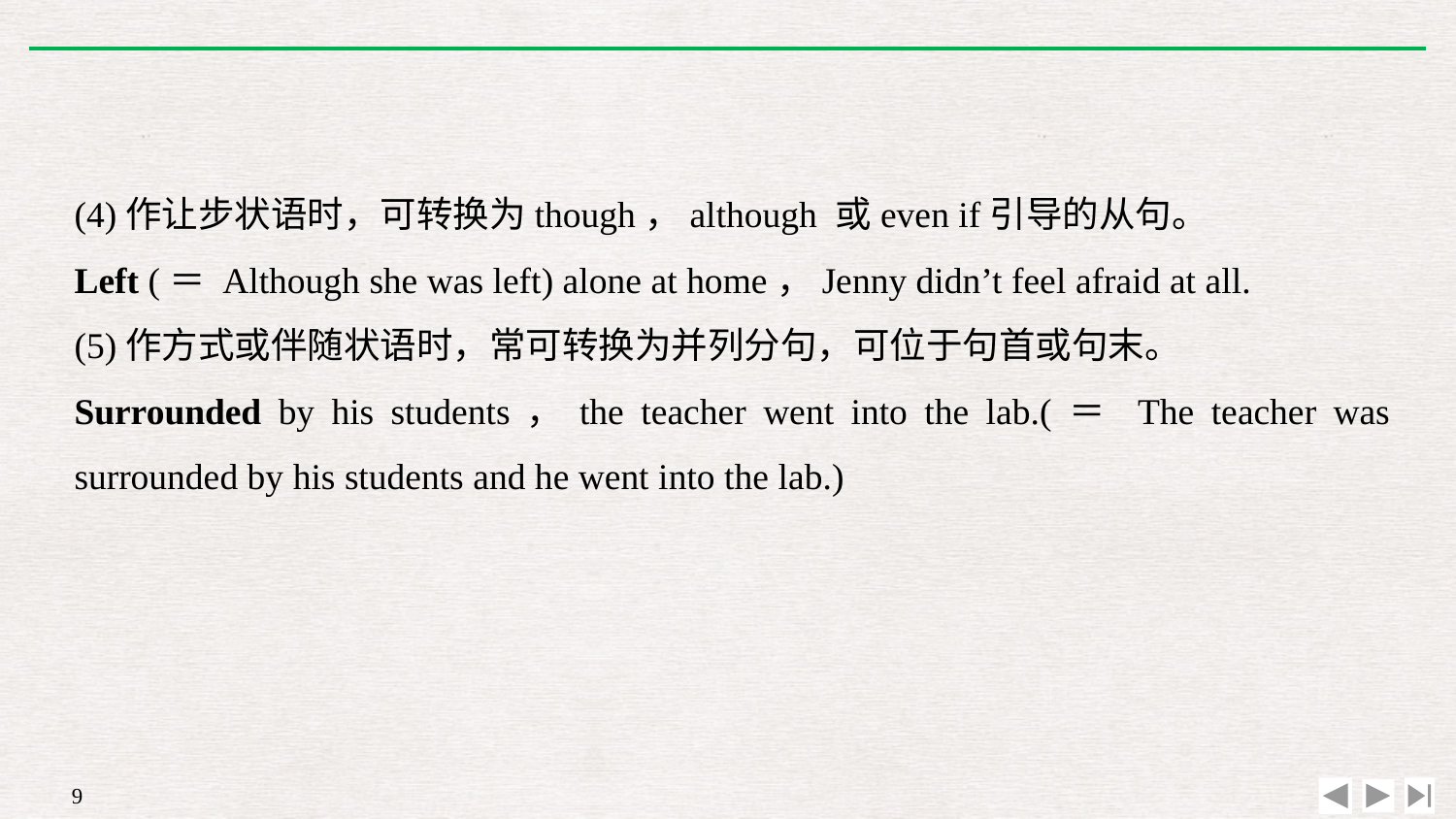

(4)作让步状语时，可转换为though，although 或even if引导的从句。
Left (＝ Although she was left) alone at home，Jenny didn’t feel afraid at all.
(5)作方式或伴随状语时，常可转换为并列分句，可位于句首或句末。
Surrounded by his students，the teacher went into the lab.(＝ The teacher was surrounded by his students and he went into the lab.)